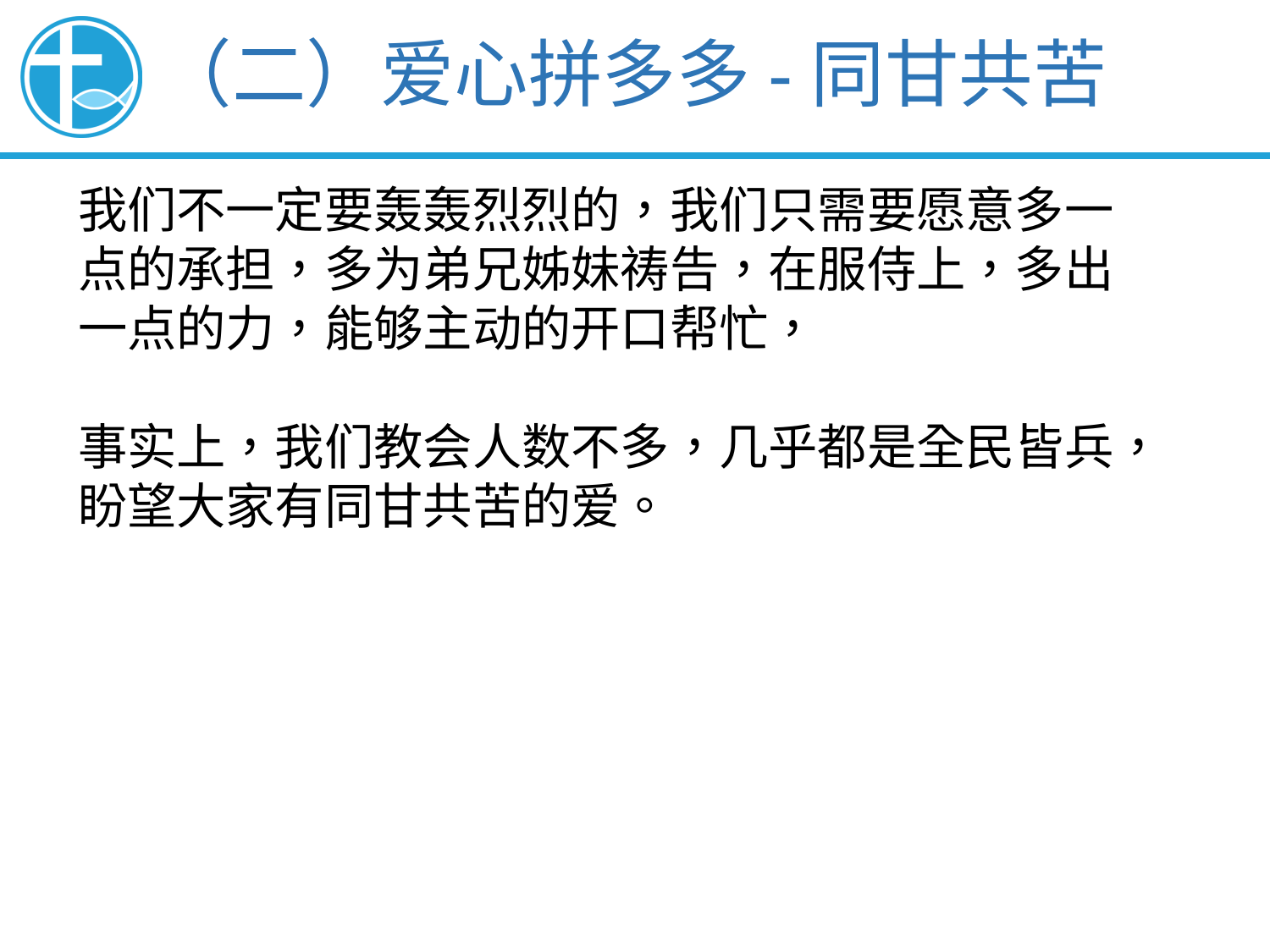

（二）爱心拼多多-同甘共苦
我们不一定要轰轰烈烈的，我们只需要愿意多一点的承担，多为弟兄姊妹祷告，在服侍上，多出一点的力，能够主动的开口帮忙，

事实上，我们教会人数不多，几乎都是全民皆兵，盼望大家有同甘共苦的爱。